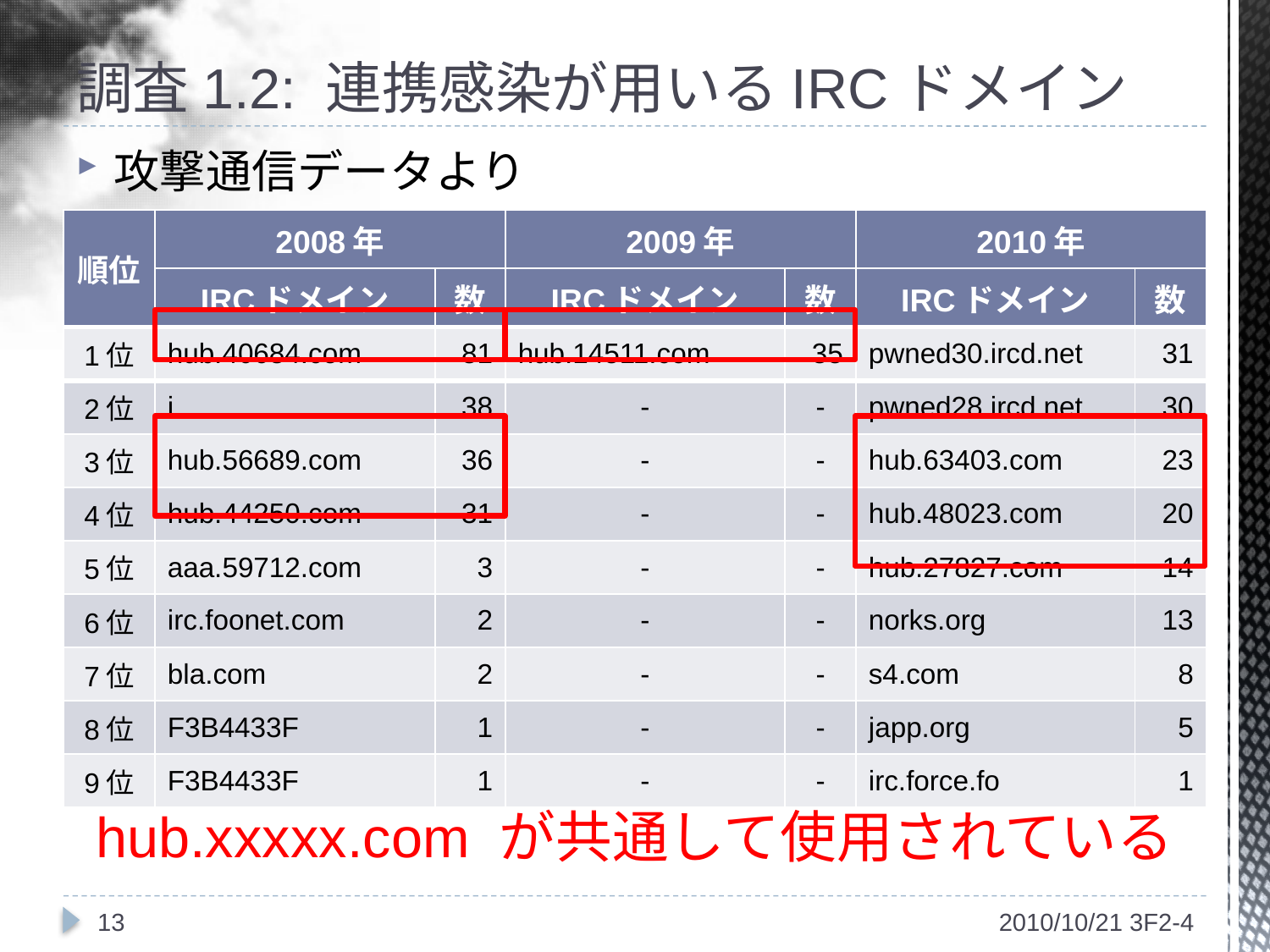

# 調査1.2: 連携感染が用いるIRCドメイン
攻撃通信データより
| 順位 | 2008年 |  | 2009年 |  | 2010年 |  |
| --- | --- | --- | --- | --- | --- | --- |
|  | IRCドメイン | 数 | IRCドメイン | 数 | IRCドメイン | 数 |
| 1位 | hub.40684.com | 81 | hub.14511.com | 35 | pwned30.ircd.net | 31 |
| 2位 | i | 38 | - | - | pwned28.ircd.net | 30 |
| 3位 | hub.56689.com | 36 | - | - | hub.63403.com | 23 |
| 4位 | hub.44250.com | 31 | - | - | hub.48023.com | 20 |
| 5位 | aaa.59712.com | 3 | - | - | hub.27827.com | 14 |
| 6位 | irc.foonet.com | 2 | - | - | norks.org | 13 |
| 7位 | bla.com | 2 | - | - | s4.com | 8 |
| 8位 | F3B4433F | 1 | - | - | japp.org | 5 |
| 9位 | F3B4433F | 1 | - | - | irc.force.fo | 1 |

hub.xxxxx.com が共通して使用されている
13
2010/10/21 3F2-4